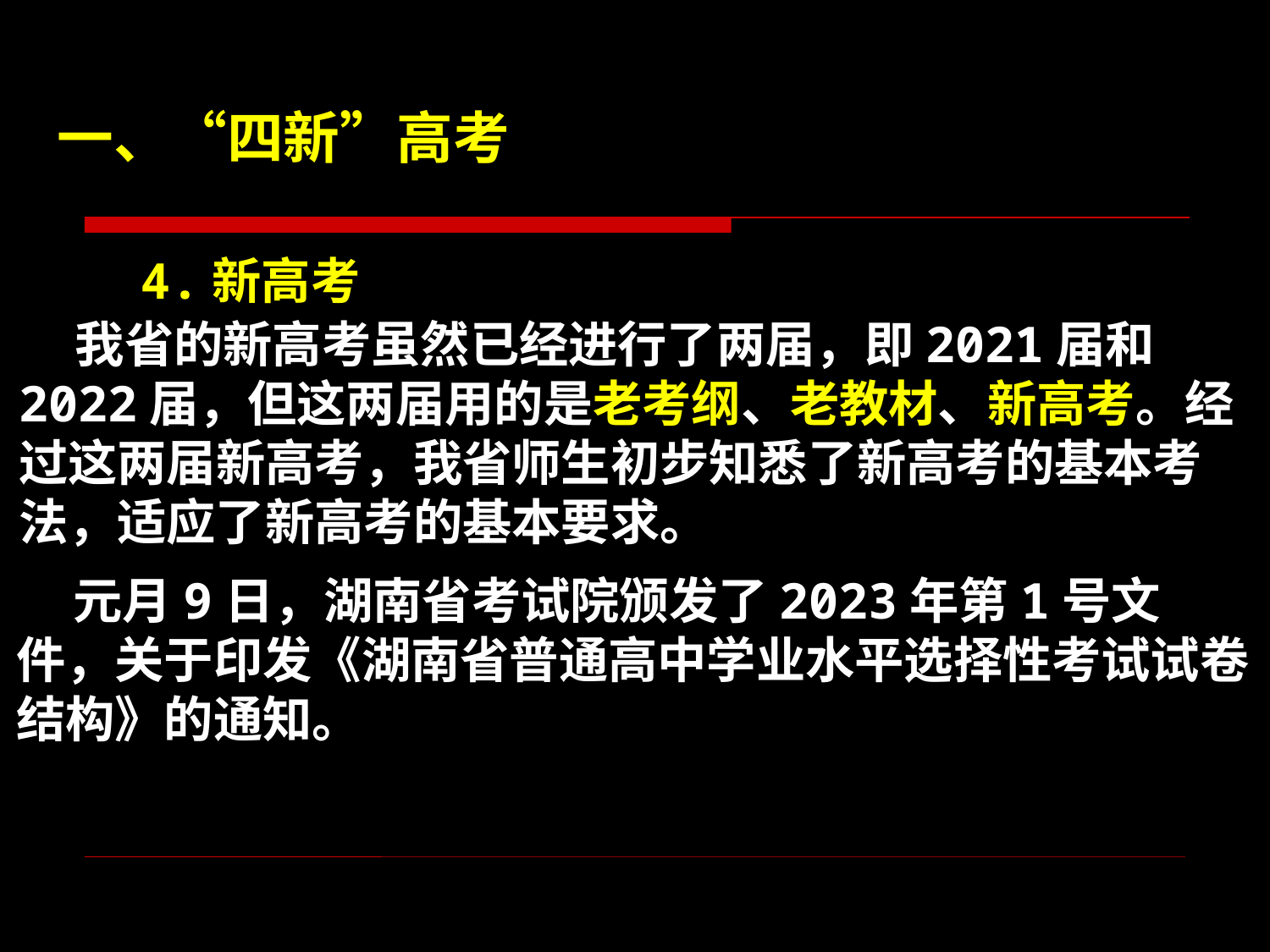

一、“四新”高考
    4.新高考
    我省的新高考虽然已经进行了两届，即2021届和2022届，但这两届用的是老考纲、老教材、新高考。经过这两届新高考，我省师生初步知悉了新高考的基本考法，适应了新高考的基本要求。
    元月9日，湖南省考试院颁发了2023年第1号文件，关于印发《湖南省普通高中学业水平选择性考试试卷结构》的通知。